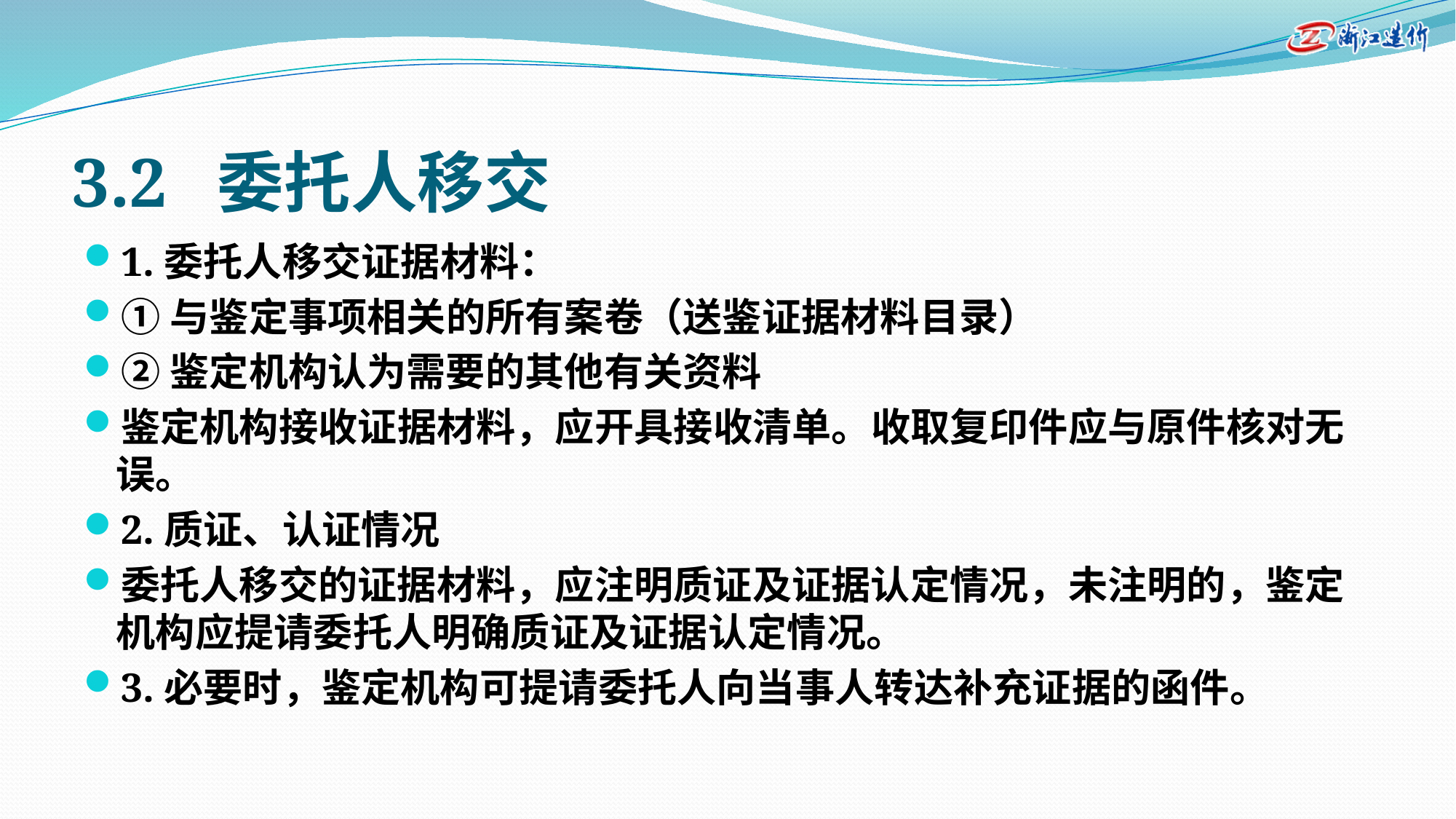

# 3.2  委托人移交
1.委托人移交证据材料：
①与鉴定事项相关的所有案卷（送鉴证据材料目录）
②鉴定机构认为需要的其他有关资料
鉴定机构接收证据材料，应开具接收清单。收取复印件应与原件核对无误。
2.质证、认证情况
委托人移交的证据材料，应注明质证及证据认定情况，未注明的，鉴定机构应提请委托人明确质证及证据认定情况。
3.必要时，鉴定机构可提请委托人向当事人转达补充证据的函件。